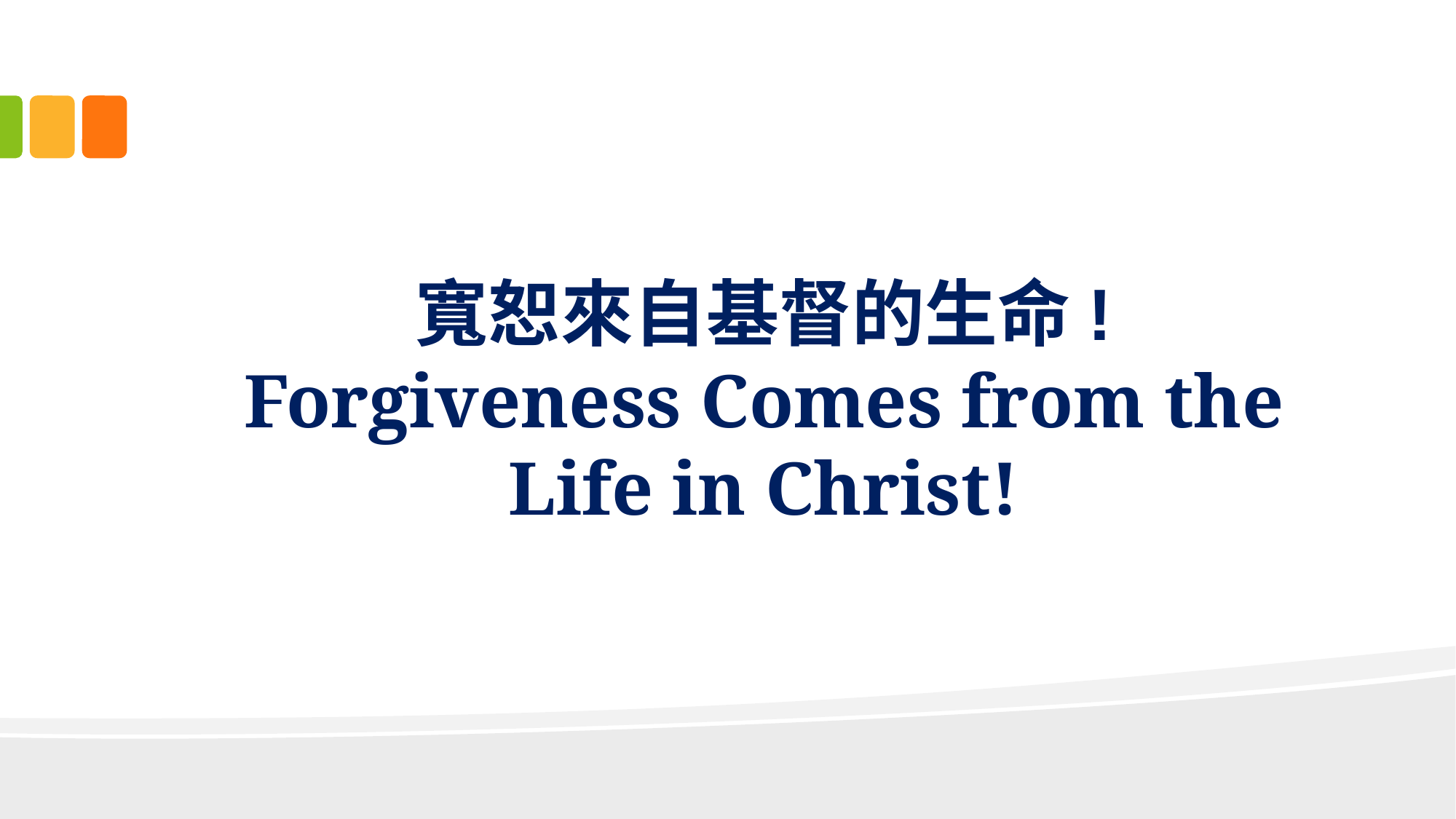

# 寬恕來自基督的生命! Forgiveness Comes from the Life in Christ!